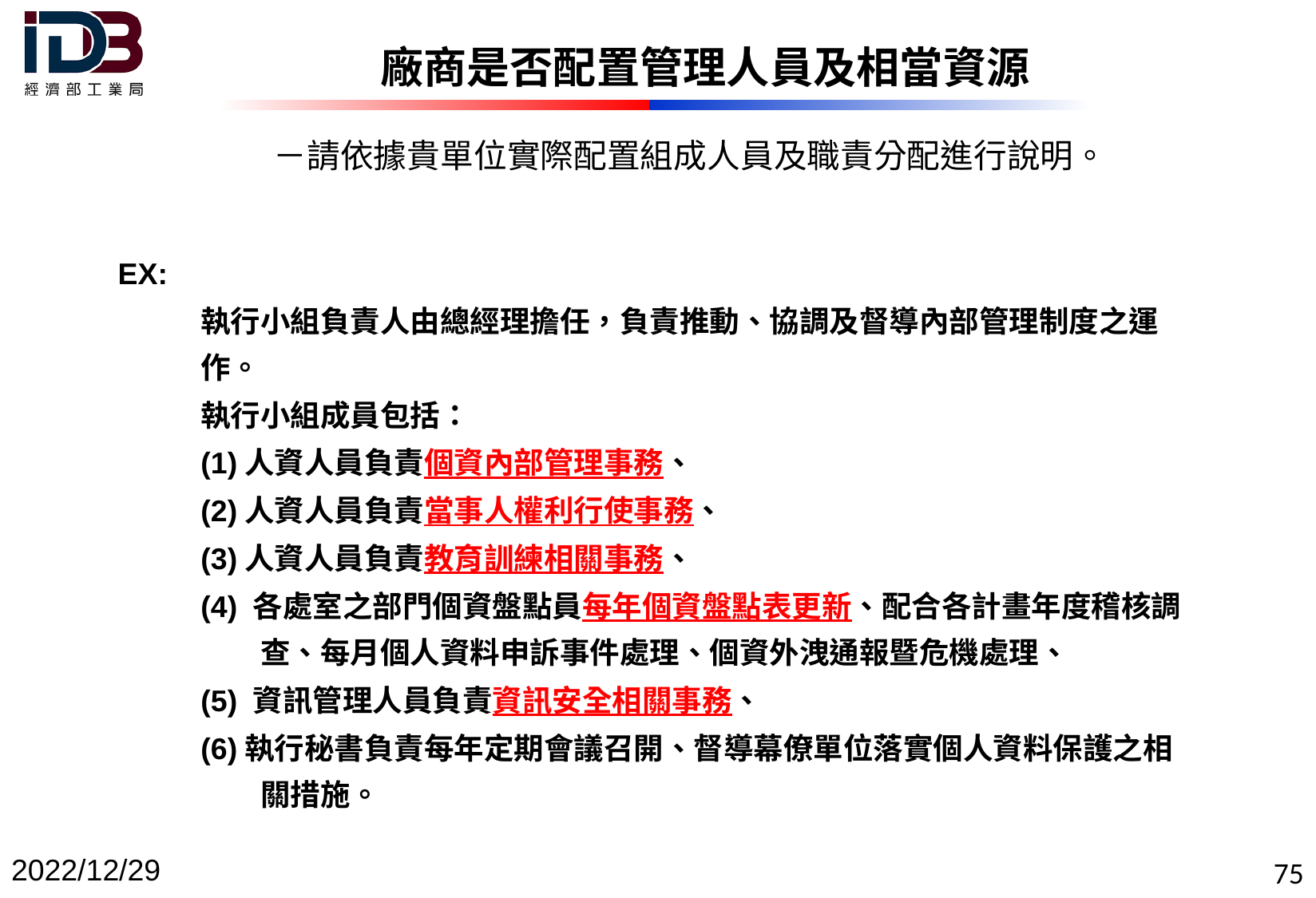

2022/12/29
75
廠商是否配置管理人員及相當資源
－請依據貴單位實際配置組成人員及職責分配進行說明。
EX:
執行小組負責人由總經理擔任，負責推動、協調及督導內部管理制度之運作。
執行小組成員包括：
(1)人資人員負責個資內部管理事務、
(2)人資人員負責當事人權利行使事務、
(3)人資人員負責教育訓練相關事務、
(4) 各處室之部門個資盤點員每年個資盤點表更新、配合各計畫年度稽核調查、每月個人資料申訴事件處理、個資外洩通報暨危機處理、
(5) 資訊管理人員負責資訊安全相關事務、
(6)執行秘書負責每年定期會議召開、督導幕僚單位落實個人資料保護之相關措施。